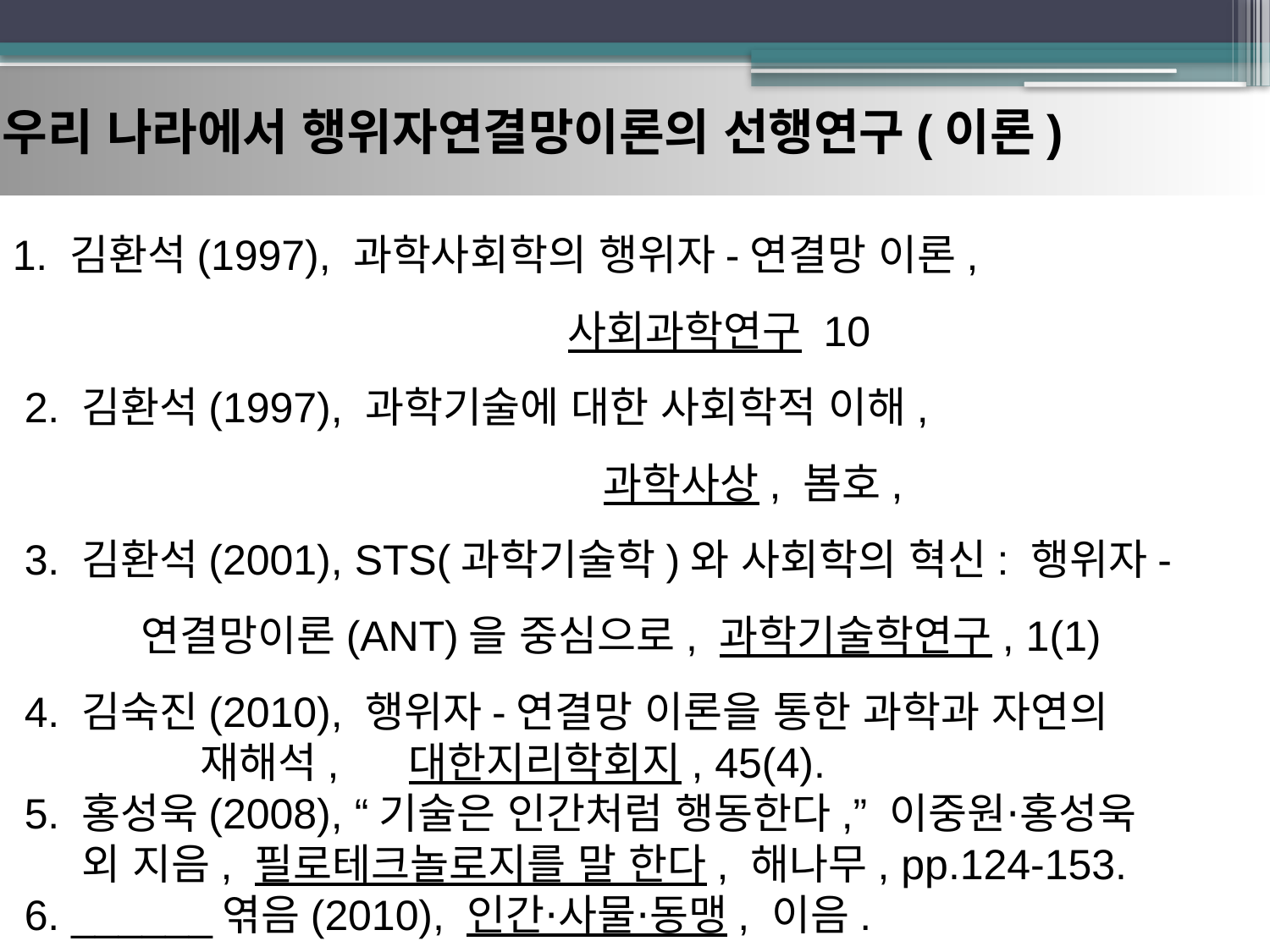

우리 나라에서 행위자연결망이론의 선행연구(이론)
1. 김환석(1997), 과학사회학의 행위자-연결망 이론,
                                              사회과학연구 10
 2. 김환석(1997), 과학기술에 대한 사회학적 이해,
                                                 과학사상, 봄호,
 3. 김환석(2001), STS(과학기술학)와 사회학의 혁신: 행위자-
          연결망이론(ANT)을 중심으로, 과학기술학연구, 1(1)
 4. 김숙진(2010), 행위자-연결망 이론을 통한 과학과 자연의
               재해석,     대한지리학회지, 45(4).
 5. 홍성욱(2008), “기술은 인간처럼 행동한다,” 이중원⋅홍성욱
     외 지음, 필로테크놀로지를 말 한다, 해나무, pp.124-153.
 6. ______엮음(2010), 인간⋅사물⋅동맹, 이음.